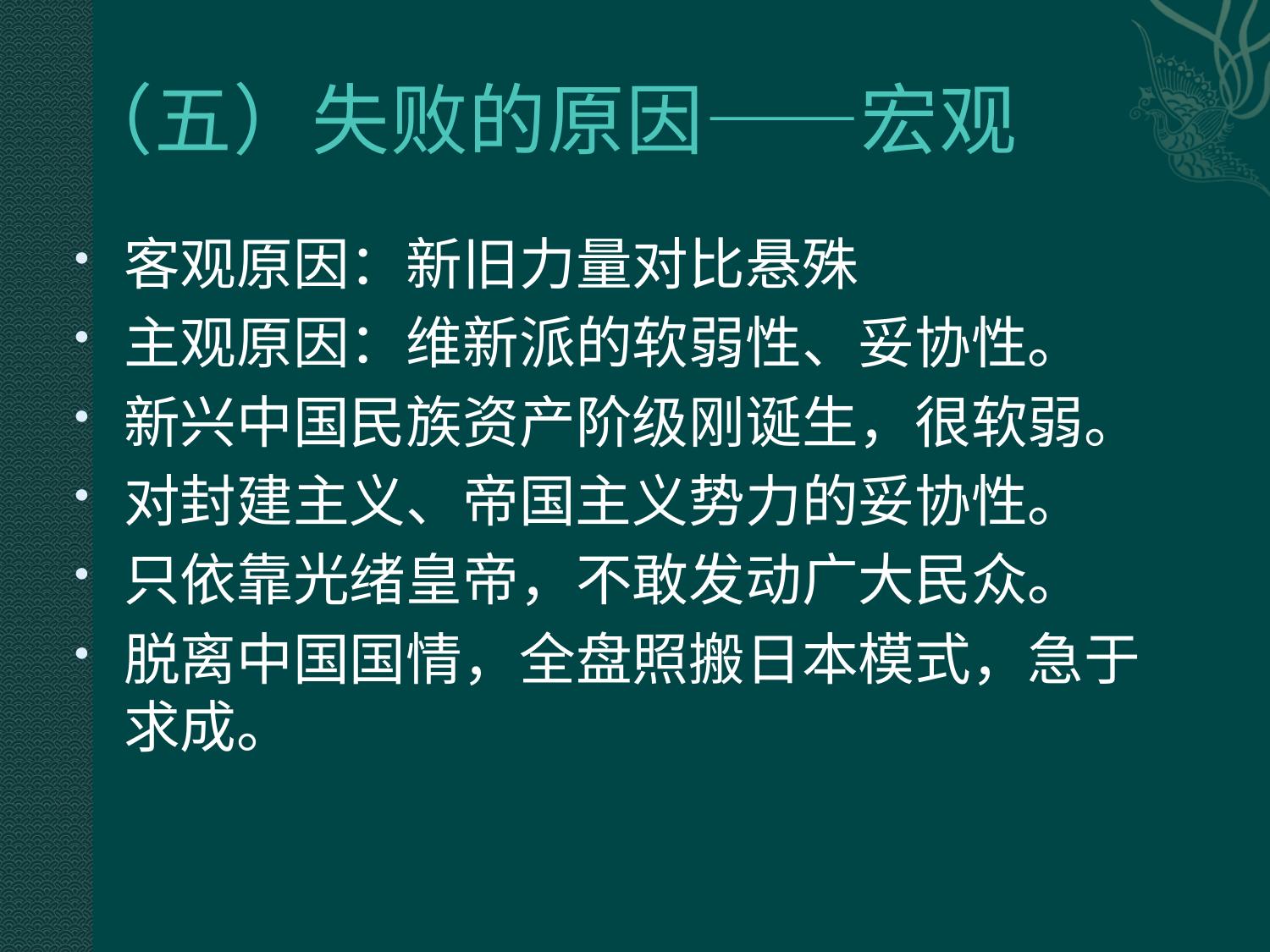

# （五）失败的原因——宏观
客观原因：新旧力量对比悬殊
主观原因：维新派的软弱性、妥协性。
新兴中国民族资产阶级刚诞生，很软弱。
对封建主义、帝国主义势力的妥协性。
只依靠光绪皇帝，不敢发动广大民众。
脱离中国国情，全盘照搬日本模式，急于求成。